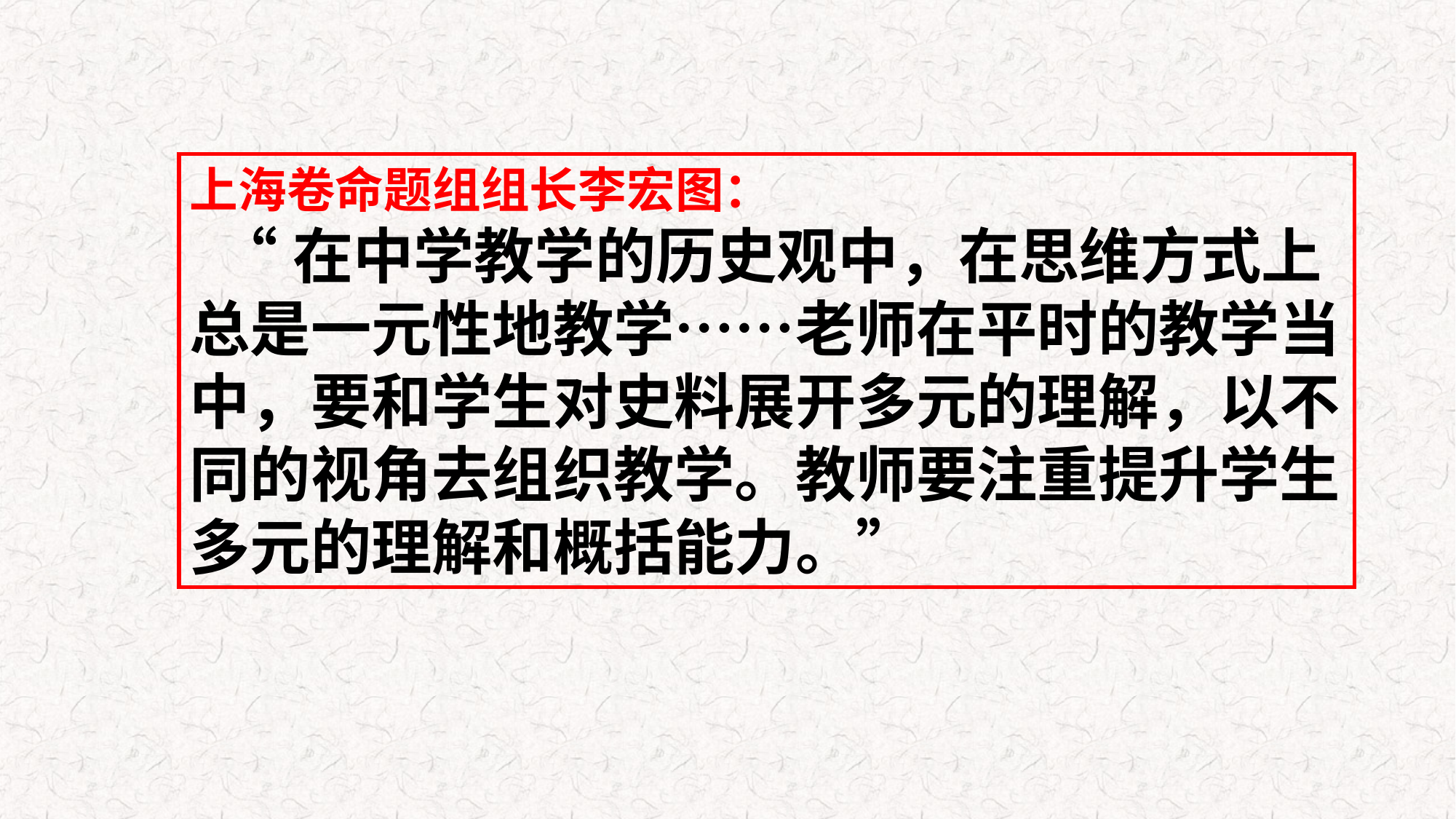

上海卷命题组组长李宏图：
  “在中学教学的历史观中，在思维方式上总是一元性地教学……老师在平时的教学当中，要和学生对史料展开多元的理解，以不同的视角去组织教学。教师要注重提升学生多元的理解和概括能力。”